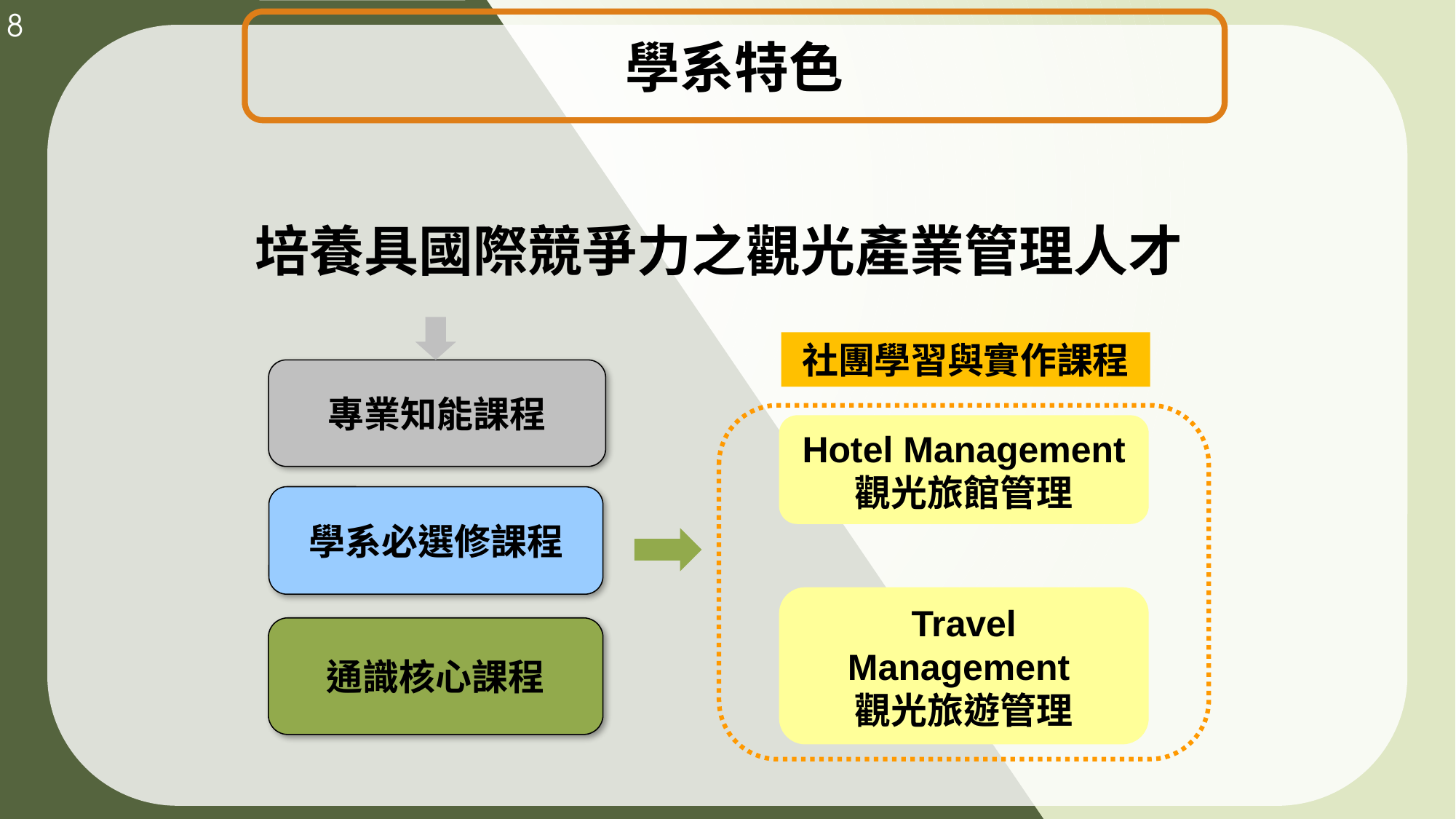

8
學系特色

培養具國際競爭力之觀光產業管理人才

社團學習與實作課程
專業知能課程

Hotel Management
觀光旅館管理

學系必選修課程

Travel Management
觀光旅遊管理
通識核心課程